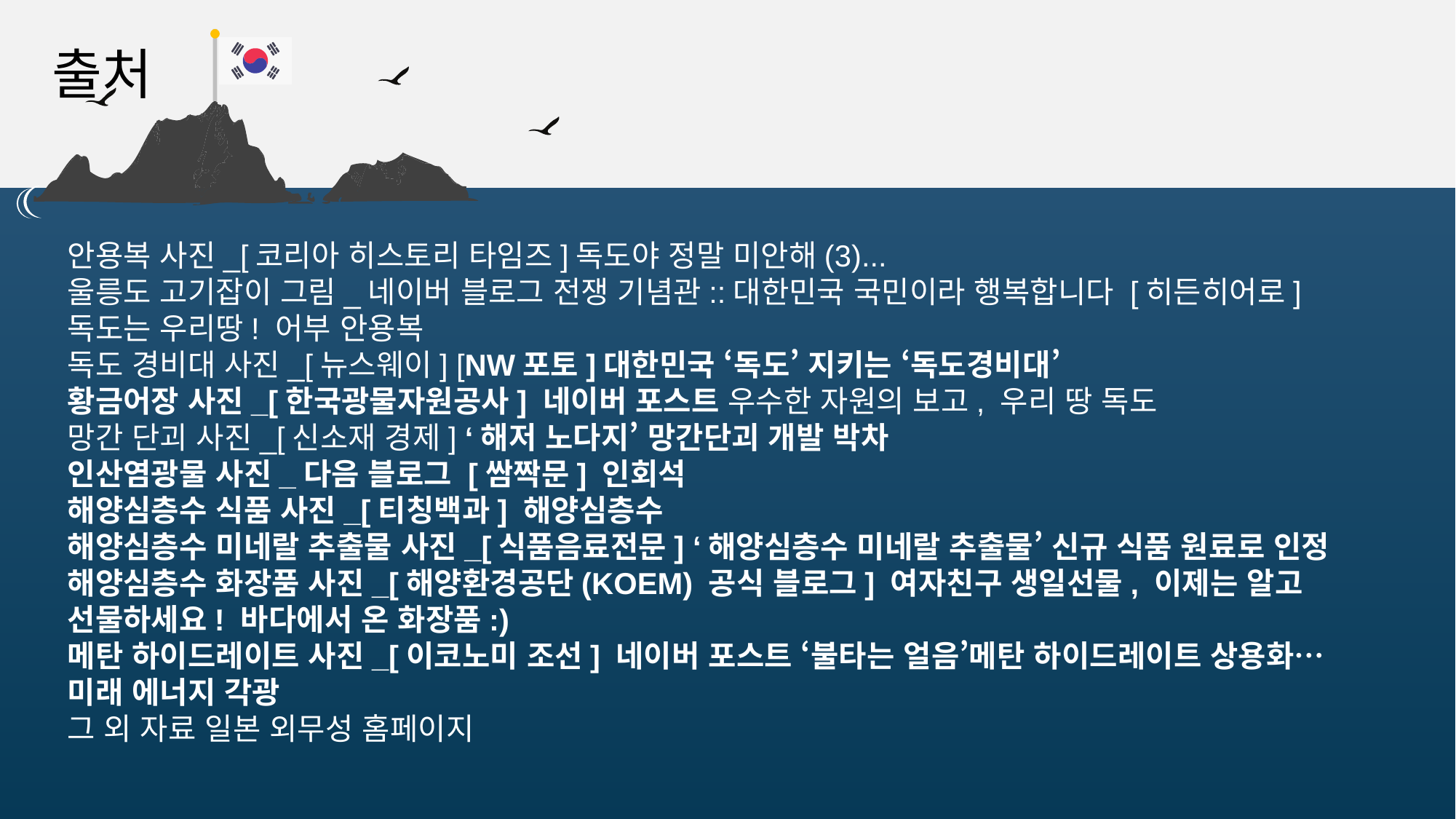

출처

안용복 사진_[코리아 히스토리 타임즈]독도야 정말 미안해(3)...
울릉도 고기잡이 그림_네이버 블로그 전쟁 기념관::대한민국 국민이라 행복합니다 [히든히어로] 독도는 우리땅! 어부 안용복
독도 경비대 사진_[뉴스웨이] [NW포토]대한민국 ‘독도’ 지키는 ‘독도경비대’
황금어장 사진_[한국광물자원공사] 네이버 포스트 우수한 자원의 보고, 우리 땅 독도
망간 단괴 사진_[신소재 경제] ‘해저 노다지’ 망간단괴 개발 박차
인산염광물 사진_다음 블로그 [쌈짝문] 인회석
해양심층수 식품 사진_[티칭백과] 해양심층수
해양심층수 미네랄 추출물 사진_[식품음료전문] ‘해양심층수 미네랄 추출물’ 신규 식품 원료로 인정
해양심층수 화장품 사진_[해양환경공단(KOEM) 공식 블로그] 여자친구 생일선물, 이제는 알고 선물하세요! 바다에서 온 화장품:)
메탄 하이드레이트 사진_[이코노미 조선] 네이버 포스트 ‘불타는 얼음’메탄 하이드레이트 상용화… 미래 에너지 각광
그 외 자료 일본 외무성 홈페이지